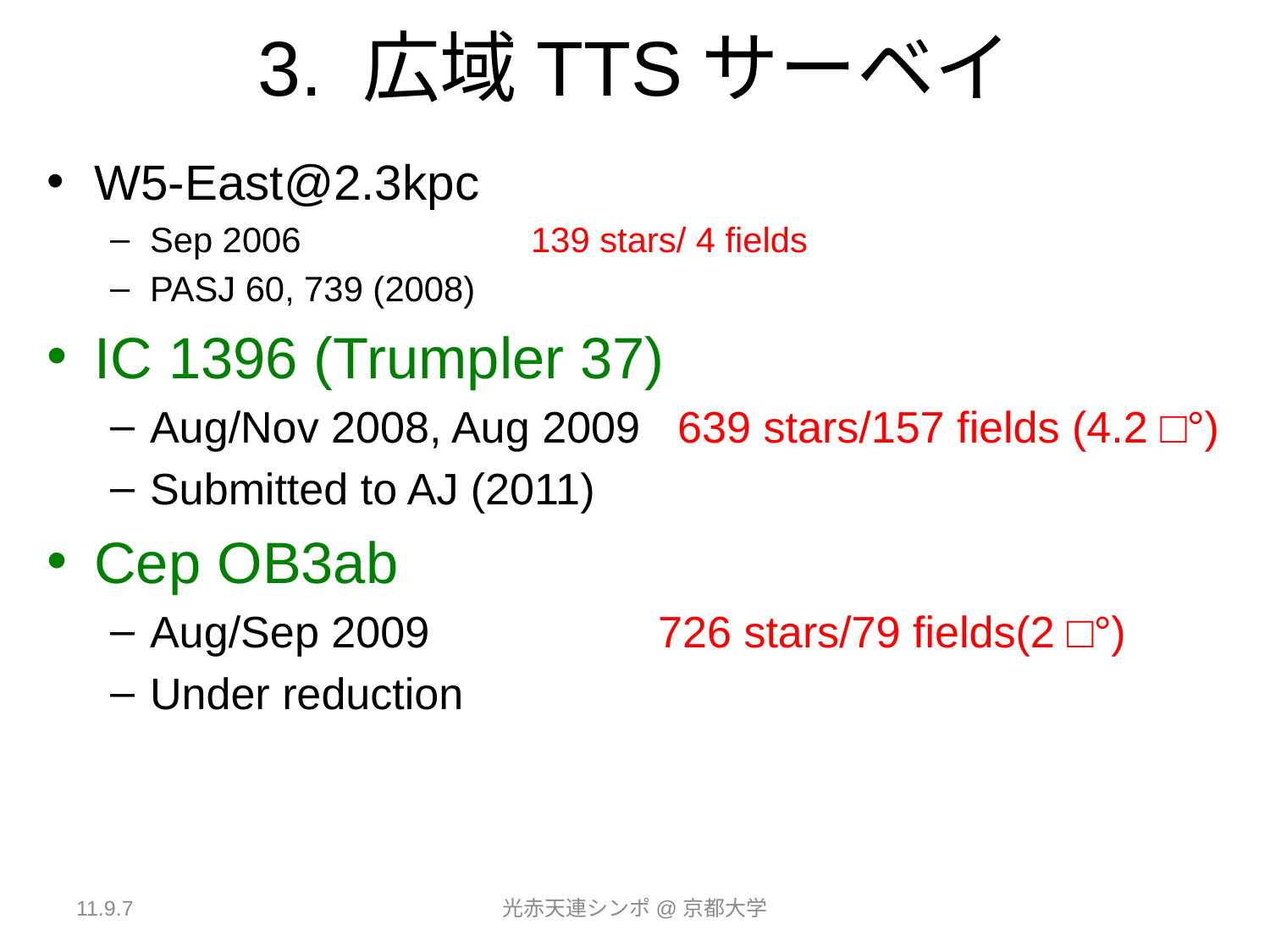

# 3. 広域TTSサーベイ
W5-East@2.3kpc
Sep 2006		139 stars/ 4 fields
PASJ 60, 739 (2008)
IC 1396 (Trumpler 37)
Aug/Nov 2008, Aug 2009   639 stars/157 fields (4.2 □°)
Submitted to AJ (2011)
Cep OB3ab
Aug/Sep 2009		726 stars/79 fields(2 □°)
Under reduction

11.9.7
光赤天連シンポ@京都大学